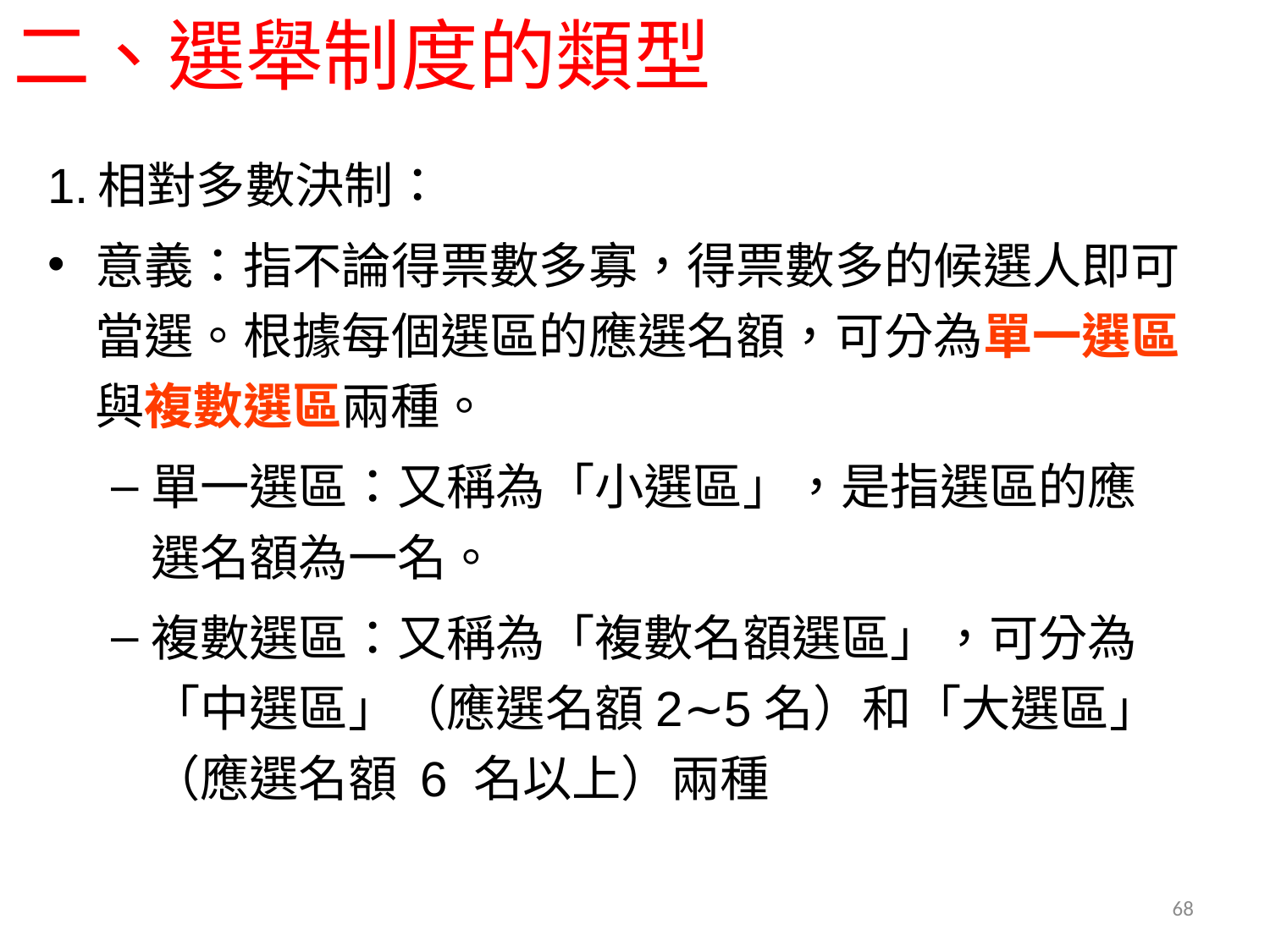

# 二、選舉制度的類型
相對多數決制：
意義：指不論得票數多寡，得票數多的候選人即可當選。根據每個選區的應選名額，可分為單一選區與複數選區兩種。
單一選區：又稱為「小選區」，是指選區的應選名額為一名。
複數選區：又稱為「複數名額選區」，可分為「中選區」（應選名額2∼5名）和「大選區」（應選名額 6 名以上）兩種
68